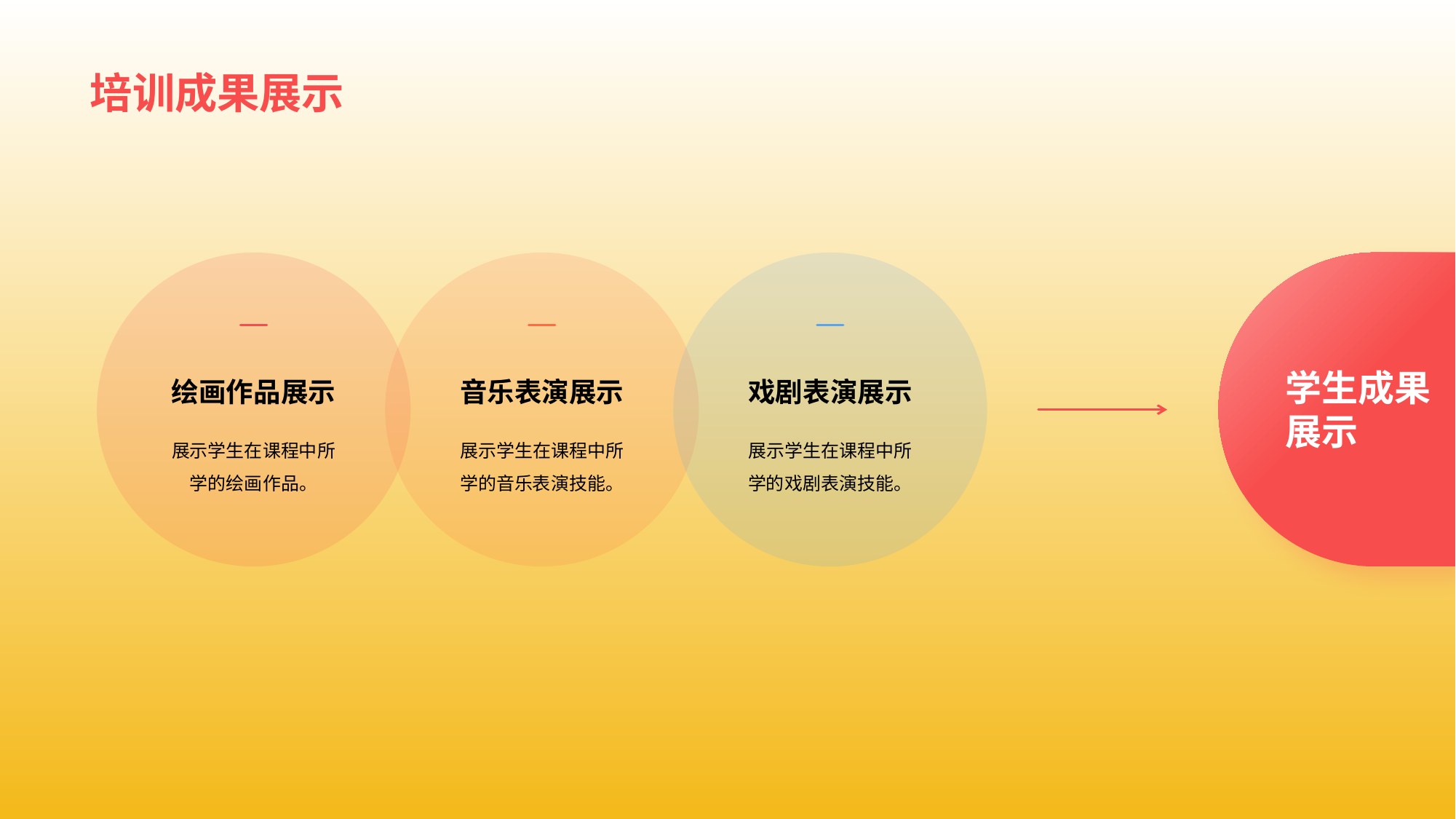

# 培 训成果展示

绘画作品 展示
展示学生在课程中所学的绘画 作品。

音乐表演 展示
展示学生在课程中所学的音乐表 演技能。

戏剧表 演展示
展示学生在课程中所学的戏 剧表演技能。

学生成 果展示